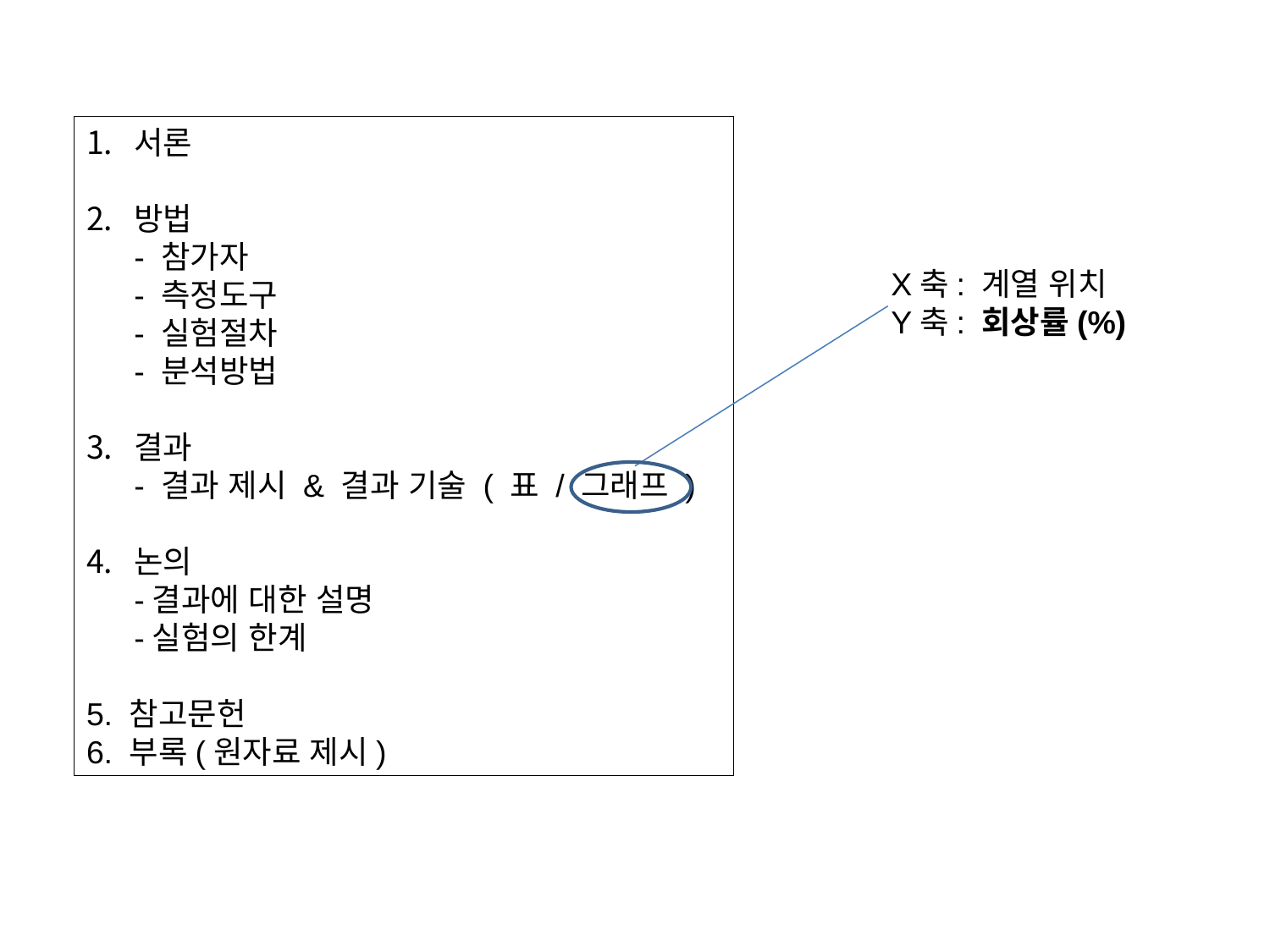

서론

방법
- 참가자
- 측정도구
- 실험절차
- 분석방법

결과
- 결과 제시 & 결과 기술 ( 표 / 그래프 )

논의
-결과에 대한 설명
-실험의 한계

5. 참고문헌
6. 부록(원자료 제시)
X축: 계열 위치
Y축: 회상률(%)